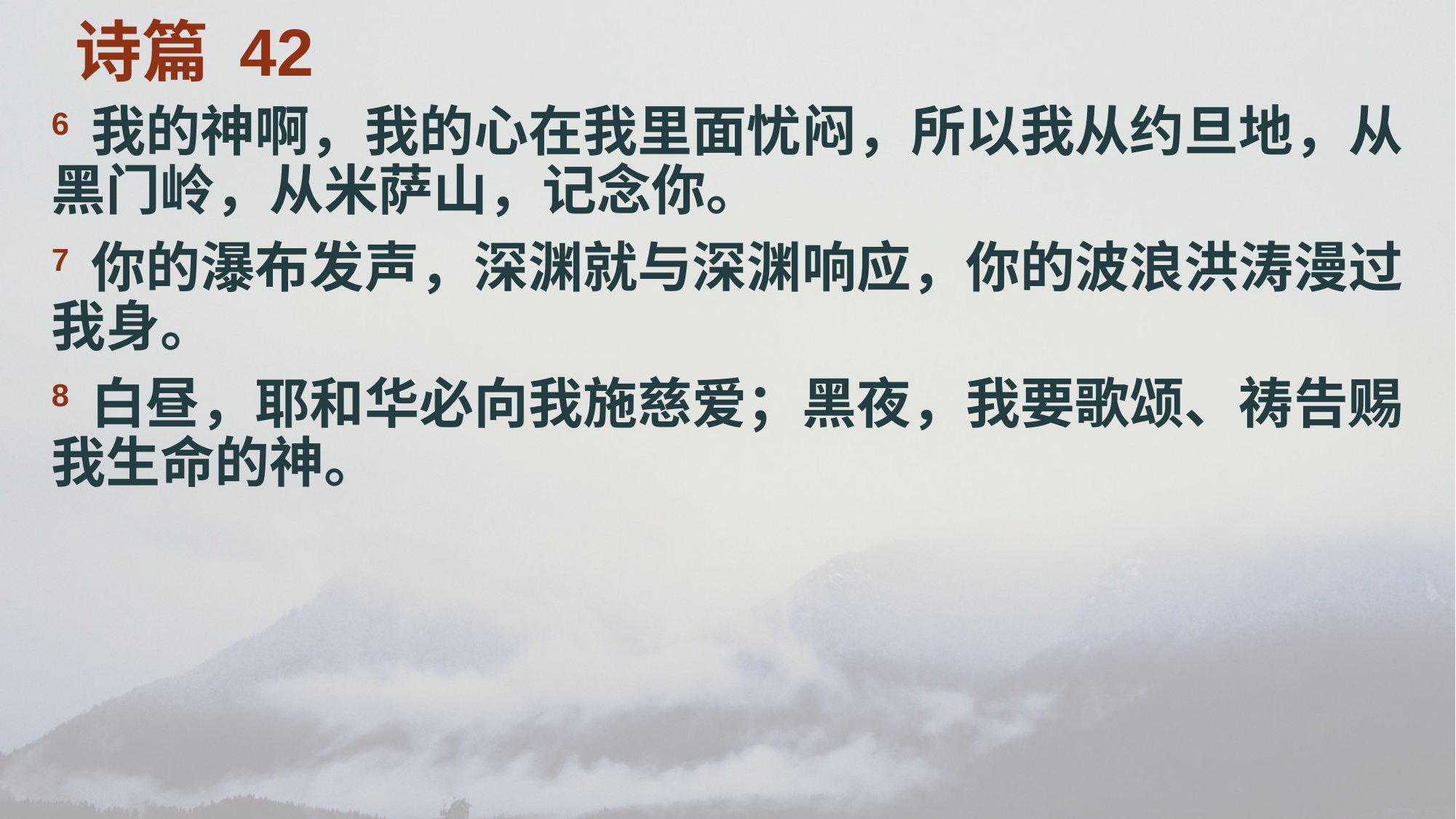

诗篇 42
6 我的神啊，我的心在我里面忧闷，所以我从约旦地，从黑门岭，从米萨山，记念你。
7 你的瀑布发声，深渊就与深渊响应，你的波浪洪涛漫过我身。
8 白昼，耶和华必向我施慈爱；黑夜，我要歌颂、祷告赐我生命的神。